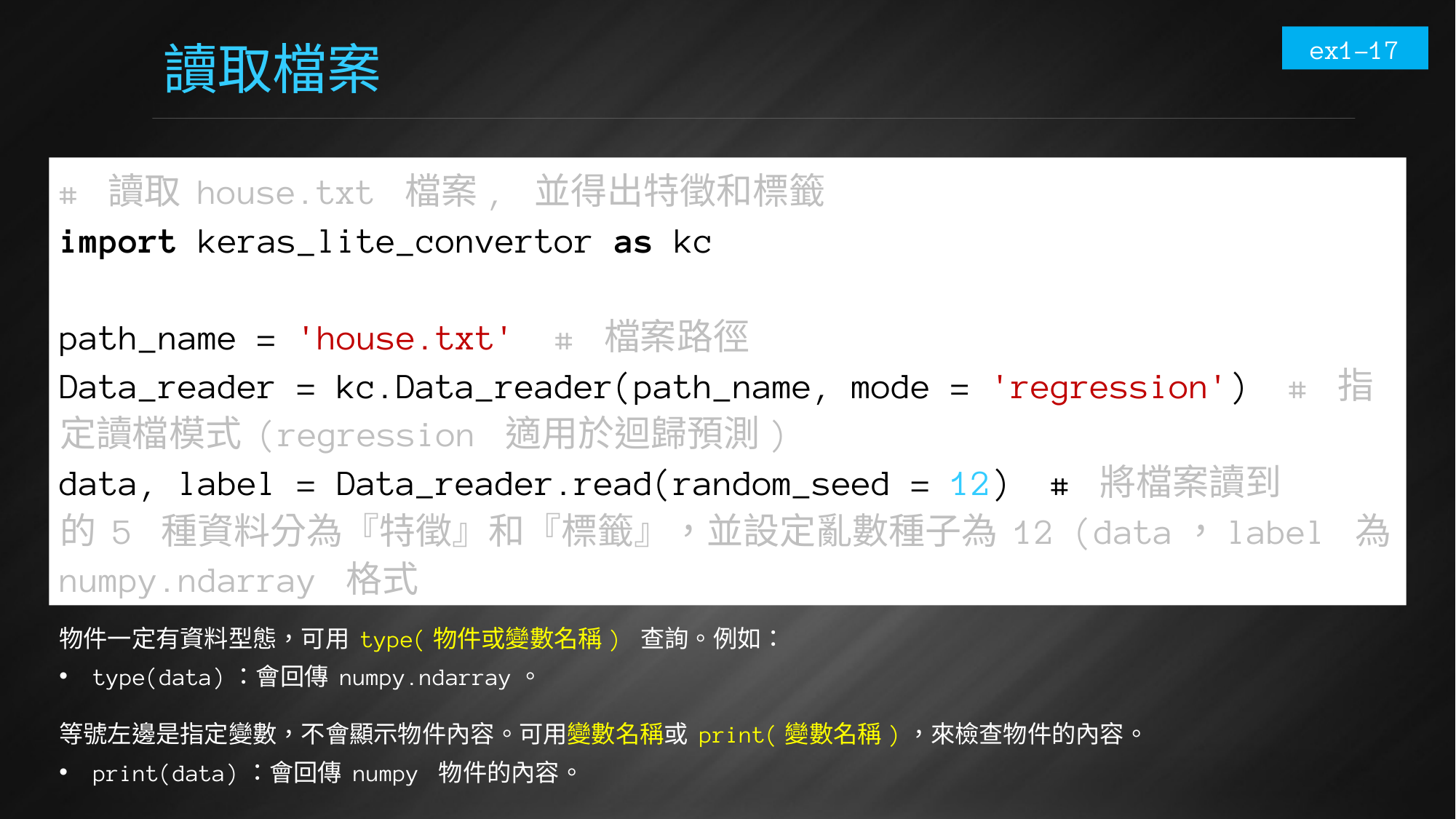

ex1-17
# 讀取檔案
# 讀取 house.txt 檔案, 並得出特徵和標籤
import keras_lite_convertor as kc
path_name = 'house.txt'  # 檔案路徑
Data_reader = kc.Data_reader(path_name, mode = 'regression')  # 指定讀檔模式 (regression 適用於迴歸預測)
data, label = Data_reader.read(random_seed = 12)  # 將檔案讀到的 5 種資料分為『特徵』和『標籤』，並設定亂數種子為 12 (data，label 為 numpy.ndarray 格式
物件一定有資料型態，可用 type(物件或變數名稱) 查詢。例如：
type(data)：會回傳 numpy.ndarray。
等號左邊是指定變數，不會顯示物件內容。可用變數名稱或 print(變數名稱)，來檢查物件的內容。
print(data)：會回傳 numpy 物件的內容。